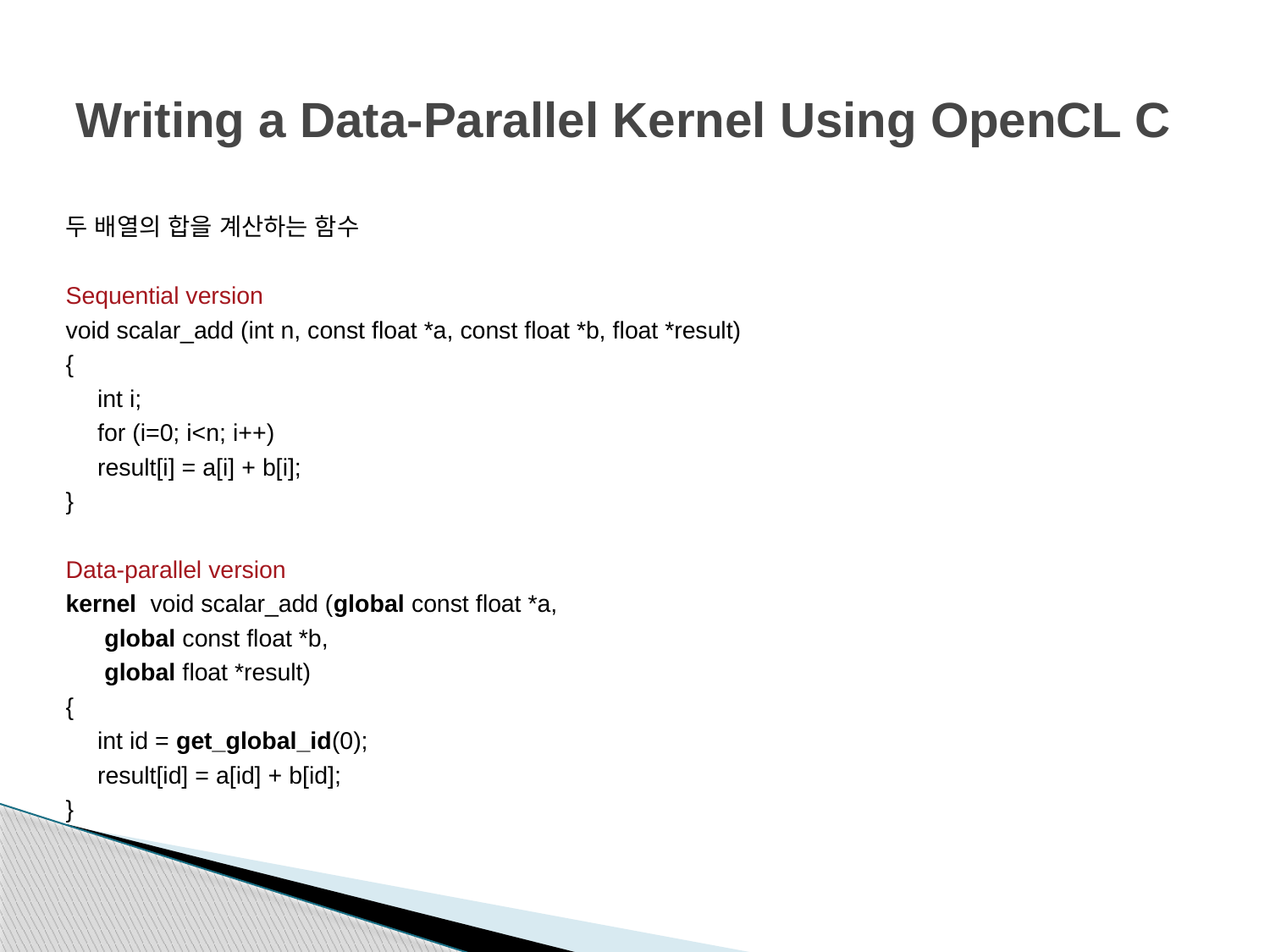

# Writing a Data-Parallel Kernel Using OpenCL C
두 배열의 합을 계산하는 함수

Sequential version
void scalar_add (int n, const float *a, const float *b, float *result)
{
		int i;
		for (i=0; i<n; i++)
			result[i] = a[i] + b[i];
}

Data-parallel version
kernel  void scalar_add (global const float *a,
				 global const float *b,
				 global float *result)
{
		int id = get_global_id(0);
		result[id] = a[id] + b[id];
}